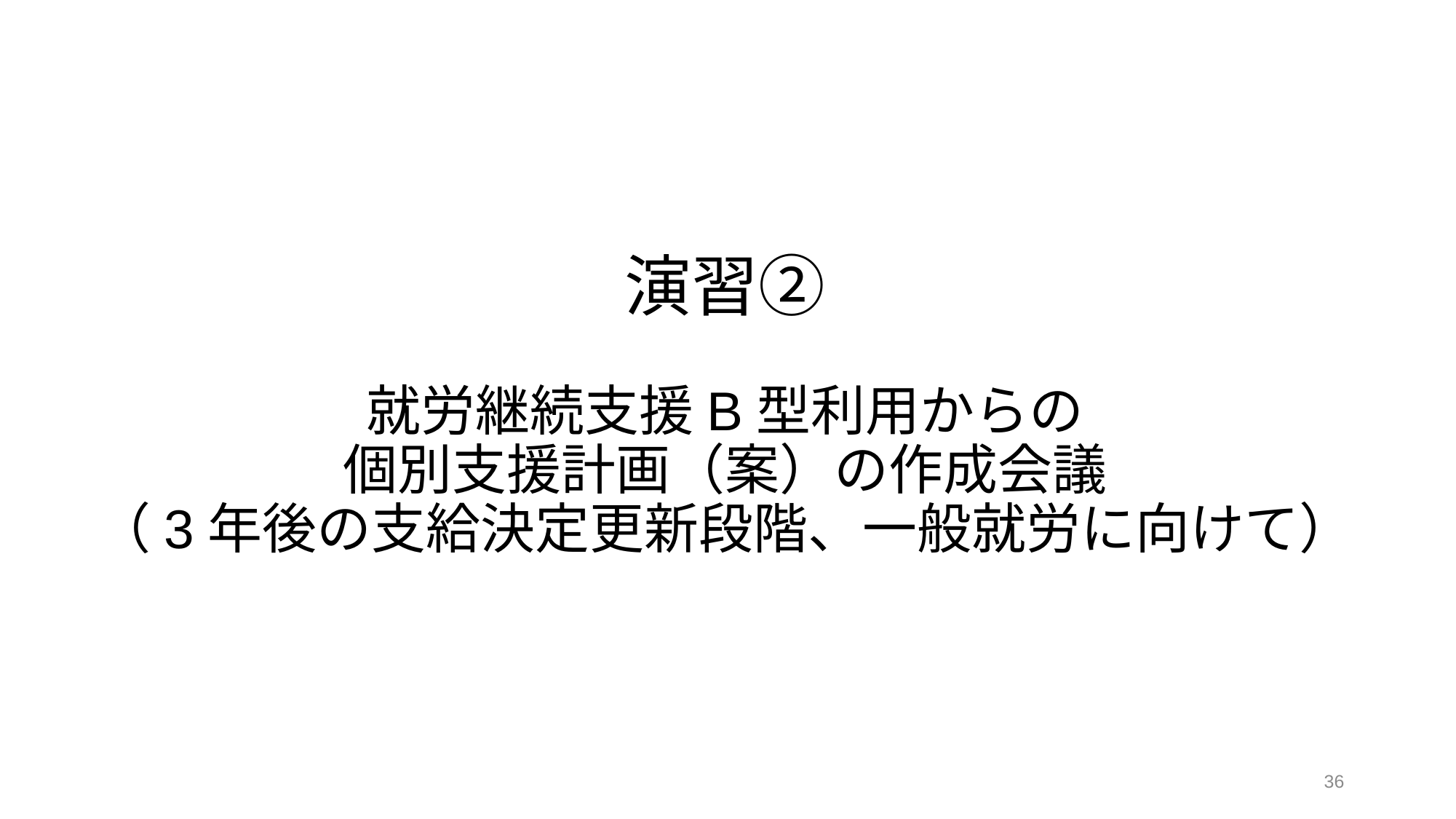

# 演習② 就労継続支援B型利用からの 個別支援計画（案）の作成会議 （3年後の支給決定更新段階、一般就労に向けて）
36